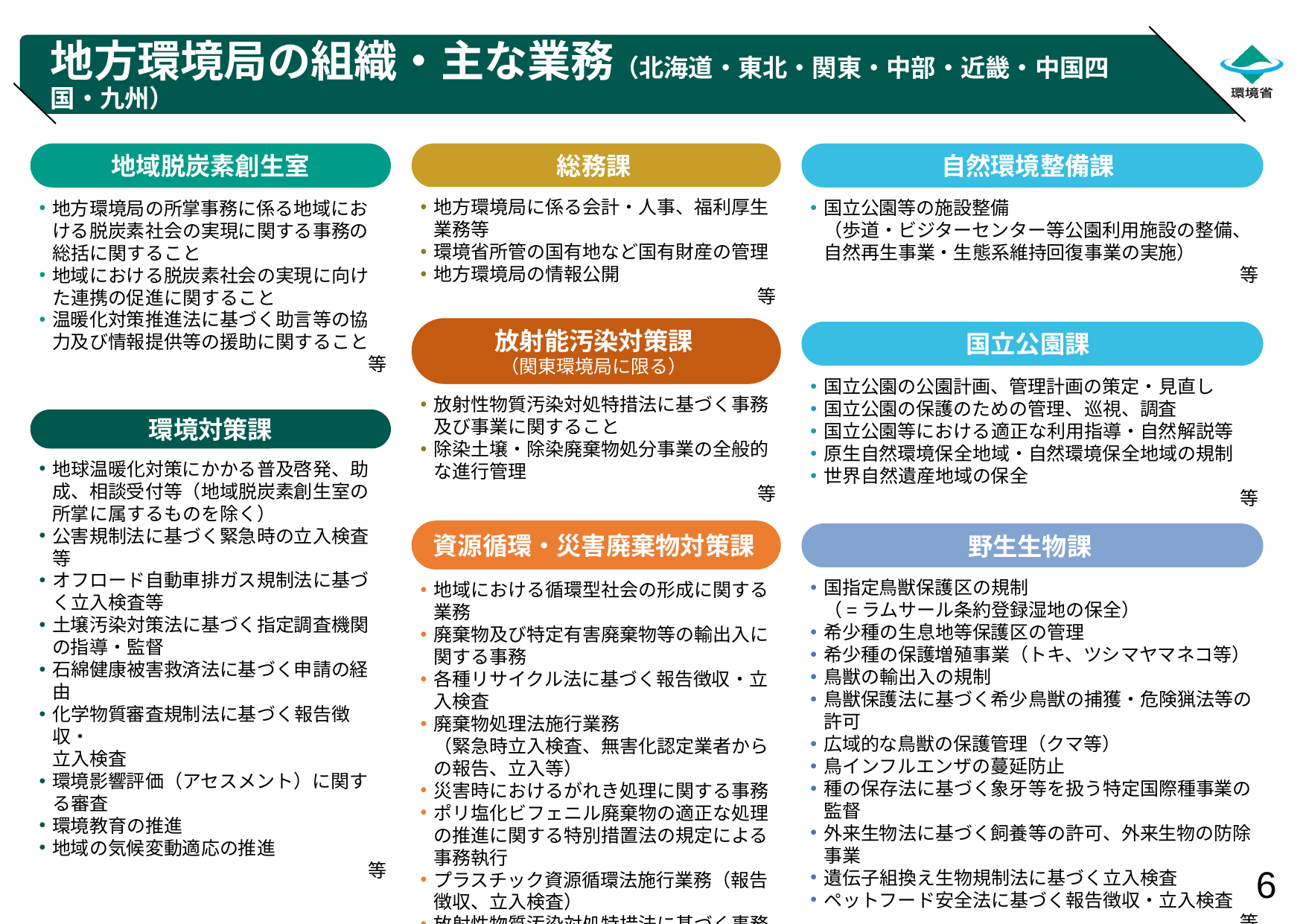

# 地方環境局の組織・主な業務（北海道・東北・関東・中部・近畿・中国四国・九州）
地域脱炭素創生室
地方環境局の所掌事務に係る地域における脱炭素社会の実現に関する事務の総括に関すること
地域における脱炭素社会の実現に向けた連携の促進に関すること
温暖化対策推進法に基づく助言等の協力及び情報提供等の援助に関すること
等
総務課
地方環境局に係る会計・人事、福利厚生業務等
環境省所管の国有地など国有財産の管理
地方環境局の情報公開
等
自然環境整備課
国立公園等の施設整備
（歩道・ビジターセンター等公園利用施設の整備、自然再生事業・生態系維持回復事業の実施）
等
放射能汚染対策課
（関東環境局に限る）
放射性物質汚染対処特措法に基づく事務及び事業に関すること
除染土壌・除染廃棄物処分事業の全般的な進行管理
等
国立公園課
国立公園の公園計画、管理計画の策定・見直し
国立公園の保護のための管理、巡視、調査
国立公園等における適正な利用指導・自然解説等
原生自然環境保全地域・自然環境保全地域の規制
世界自然遺産地域の保全
等
環境対策課
地球温暖化対策にかかる普及啓発、助成、相談受付等（地域脱炭素創生室の所掌に属するものを除く）
公害規制法に基づく緊急時の立入検査等
オフロード自動車排ガス規制法に基づく立入検査等
土壌汚染対策法に基づく指定調査機関の指導・監督
石綿健康被害救済法に基づく申請の経由
化学物質審査規制法に基づく報告徴収・
立入検査
環境影響評価（アセスメント）に関する審査
環境教育の推進
地域の気候変動適応の推進
等
資源循環・災害廃棄物対策課
地域における循環型社会の形成に関する業務
廃棄物及び特定有害廃棄物等の輸出入に関する事務
各種リサイクル法に基づく報告徴収・立入検査
廃棄物処理法施行業務
（緊急時立入検査、無害化認定業者からの報告、立入等）
災害時におけるがれき処理に関する事務
ポリ塩化ビフェニル廃棄物の適正な処理の推進に関する特別措置法の規定による事務執行
プラスチック資源循環法施行業務（報告徴収、立入検査）
放射性物質汚染対処特措法に基づく事務及び事業に関すること
等
野生生物課
国指定鳥獣保護区の規制
（=ラムサール条約登録湿地の保全）
希少種の生息地等保護区の管理
希少種の保護増殖事業（トキ、ツシマヤマネコ等）
鳥獣の輸出入の規制
鳥獣保護法に基づく希少鳥獣の捕獲・危険猟法等の許可
広域的な鳥獣の保護管理（クマ等）
鳥インフルエンザの蔓延防止
種の保存法に基づく象牙等を扱う特定国際種事業の監督
外来生物法に基づく飼養等の許可、外来生物の防除事業
遺伝子組換え生物規制法に基づく立入検査
ペットフード安全法に基づく報告徴収・立入検査
等